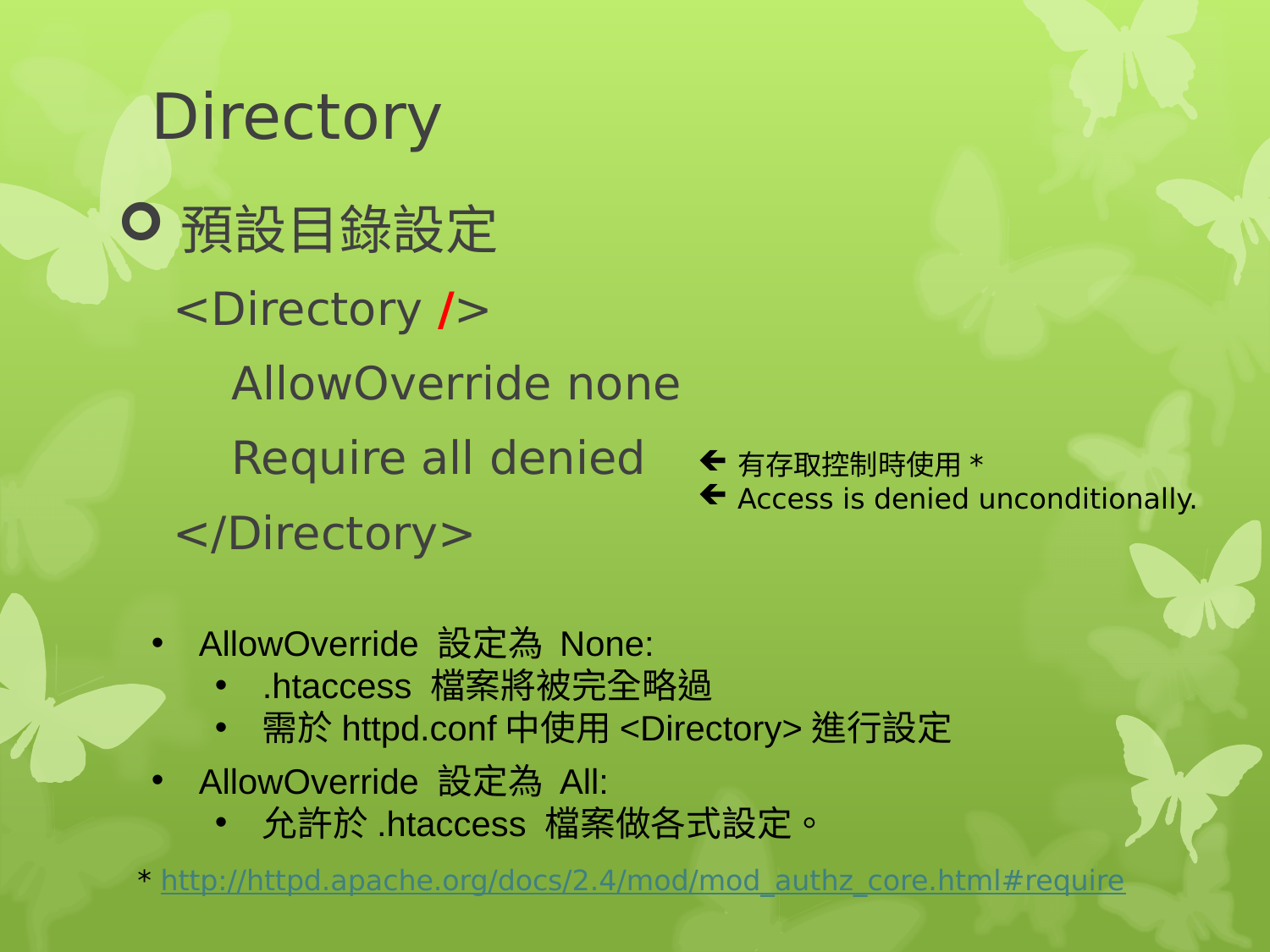

# Directory
預設目錄設定
<Directory />
    AllowOverride none
    Require all denied
</Directory>
有存取控制時使用*
Access is denied unconditionally.
AllowOverride 設定為 None:
.htaccess 檔案將被完全略過
需於httpd.conf中使用<Directory>進行設定
AllowOverride 設定為 All:
允許於.htaccess 檔案做各式設定。
* http://httpd.apache.org/docs/2.4/mod/mod_authz_core.html#require